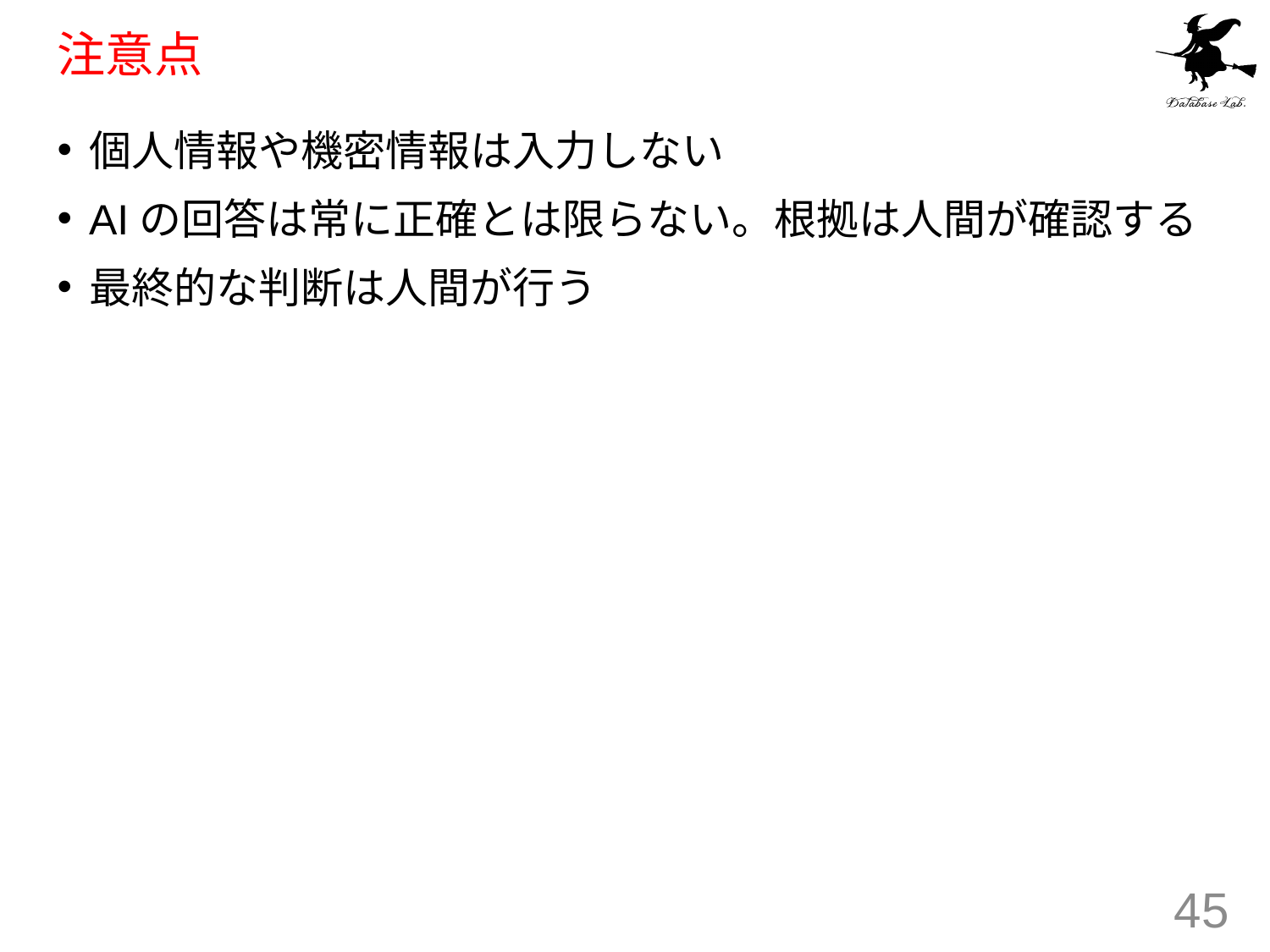

# 注意点
個人情報や機密情報は入力しない
AIの回答は常に正確とは限らない。根拠は人間が確認する
最終的な判断は人間が行う
45